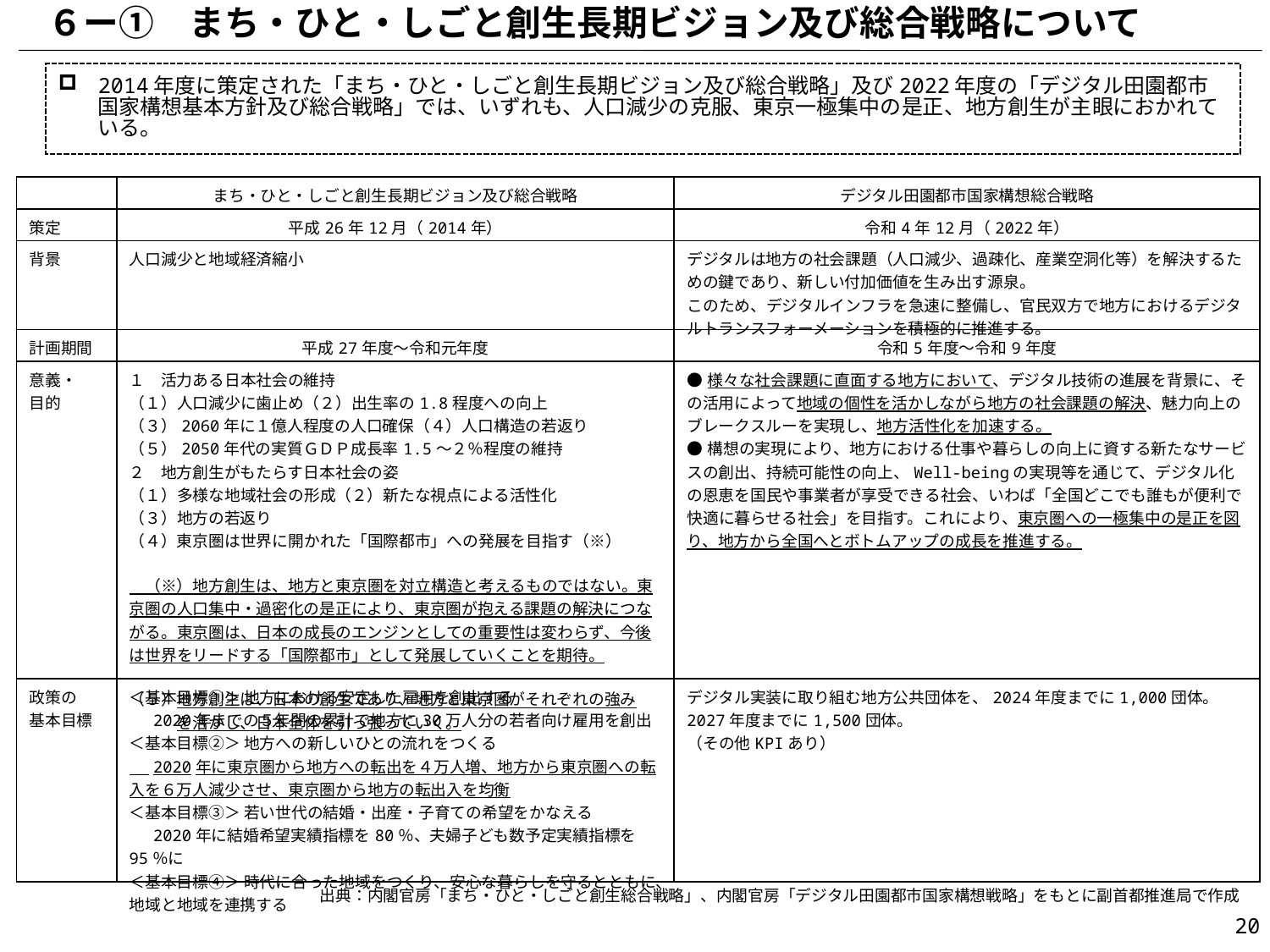

６ー①　まち・ひと・しごと創生長期ビジョン及び総合戦略について
2014年度に策定された「まち・ひと・しごと創生長期ビジョン及び総合戦略」及び2022年度の「デジタル田園都市国家構想基本方針及び総合戦略」では、いずれも、人口減少の克服、東京一極集中の是正、地方創生が主眼におかれている。
|  | まち・ひと・しごと創生長期ビジョン及び総合戦略 | デジタル田園都市国家構想総合戦略 |
| --- | --- | --- |
| 策定 | 平成26年12月（2014年） | 令和4年12月（2022年） |
| 背景 | 人口減少と地域経済縮小 | デジタルは地方の社会課題（人口減少、過疎化、産業空洞化等）を解決するための鍵であり、新しい付加価値を生み出す源泉。 このため、デジタルインフラを急速に整備し、官民双方で地方におけるデジタルトランスフォーメーションを積極的に推進する。 |
| 計画期間 | 平成27年度～令和元年度 | 令和5年度～令和9年度 |
| 意義・ 目的 | １　活力ある日本社会の維持 （１）人口減少に歯止め（２）出生率の1.8程度への向上 （３）2060年に１億人程度の人口確保（４）人口構造の若返り （５）2050年代の実質ＧＤＰ成長率1.5～２％程度の維持 ２　地方創生がもたらす日本社会の姿 （１）多様な地域社会の形成（２）新たな視点による活性化 （３）地方の若返り （４）東京圏は世界に開かれた「国際都市」への発展を目指す（※） 　（※）地方創生は、地方と東京圏を対立構造と考えるものではない。東京圏の人口集中・過密化の是正により、東京圏が抱える課題の解決につながる。東京圏は、日本の成長のエンジンとしての重要性は変わらず、今後は世界をリードする「国際都市」として発展していくことを期待。 （５）地方創生は、日本の創生であり、地方と東京圏がそれぞれの強み 　　　を活かし、日本全体を引っ張っていく。 | ●様々な社会課題に直面する地方において、デジタル技術の進展を背景に、その活用によって地域の個性を活かしながら地方の社会課題の解決、魅力向上のブレークスルーを実現し、地方活性化を加速する。 ●構想の実現により、地方における仕事や暮らしの向上に資する新たなサービスの創出、持続可能性の向上、Well-beingの実現等を通じて、デジタル化の恩恵を国民や事業者が享受できる社会、いわば「全国どこでも誰もが便利で快適に暮らせる社会」を目指す。これにより、東京圏への一極集中の是正を図り、地方から全国へとボトムアップの成長を推進する。 |
| 政策の 基本目標 | ＜基本目標①＞ 地方における安定した雇用を創出する 　 2020年までの５年間の累計で地方に30万人分の若者向け雇用を創出 ＜基本目標②＞ 地方への新しいひとの流れをつくる 　 2020年に東京圏から地方への転出を４万人増、地方から東京圏への転入を６万人減少させ、東京圏から地方の転出入を均衡 ＜基本目標③＞ 若い世代の結婚・出産・子育ての希望をかなえる 　 2020年に結婚希望実績指標を80％、夫婦子ども数予定実績指標を95％に ＜基本目標④＞ 時代に合った地域をつくり、安心な暮らしを守るとともに、地域と地域を連携する | デジタル実装に取り組む地方公共団体を、2024年度までに1,000団体。 2027年度までに1,500団体。 （その他KPIあり） |
出典：内閣官房「まち・ひと・しごと創生総合戦略」、内閣官房「デジタル田園都市国家構想戦略」をもとに副首都推進局で作成
20